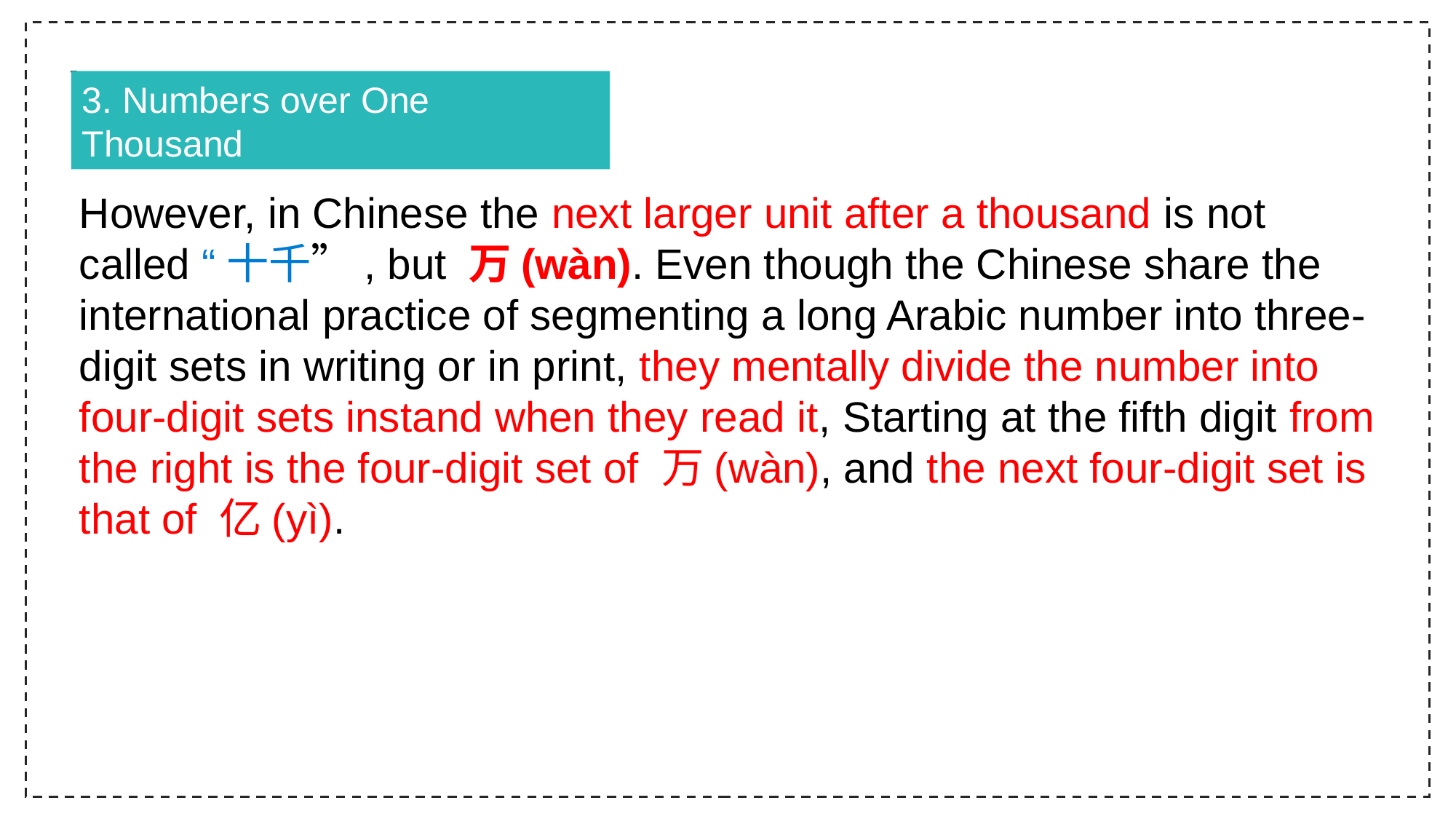

3. Numbers over One Thousand
However, in Chinese the next larger unit after a thousand is not called “十千”, but 万(wàn). Even though the Chinese share the international practice of segmenting a long Arabic number into three-digit sets in writing or in print, they mentally divide the number into four-digit sets instand when they read it, Starting at the fifth digit from the right is the four-digit set of 万(wàn), and the next four-digit set is that of 亿(yì).